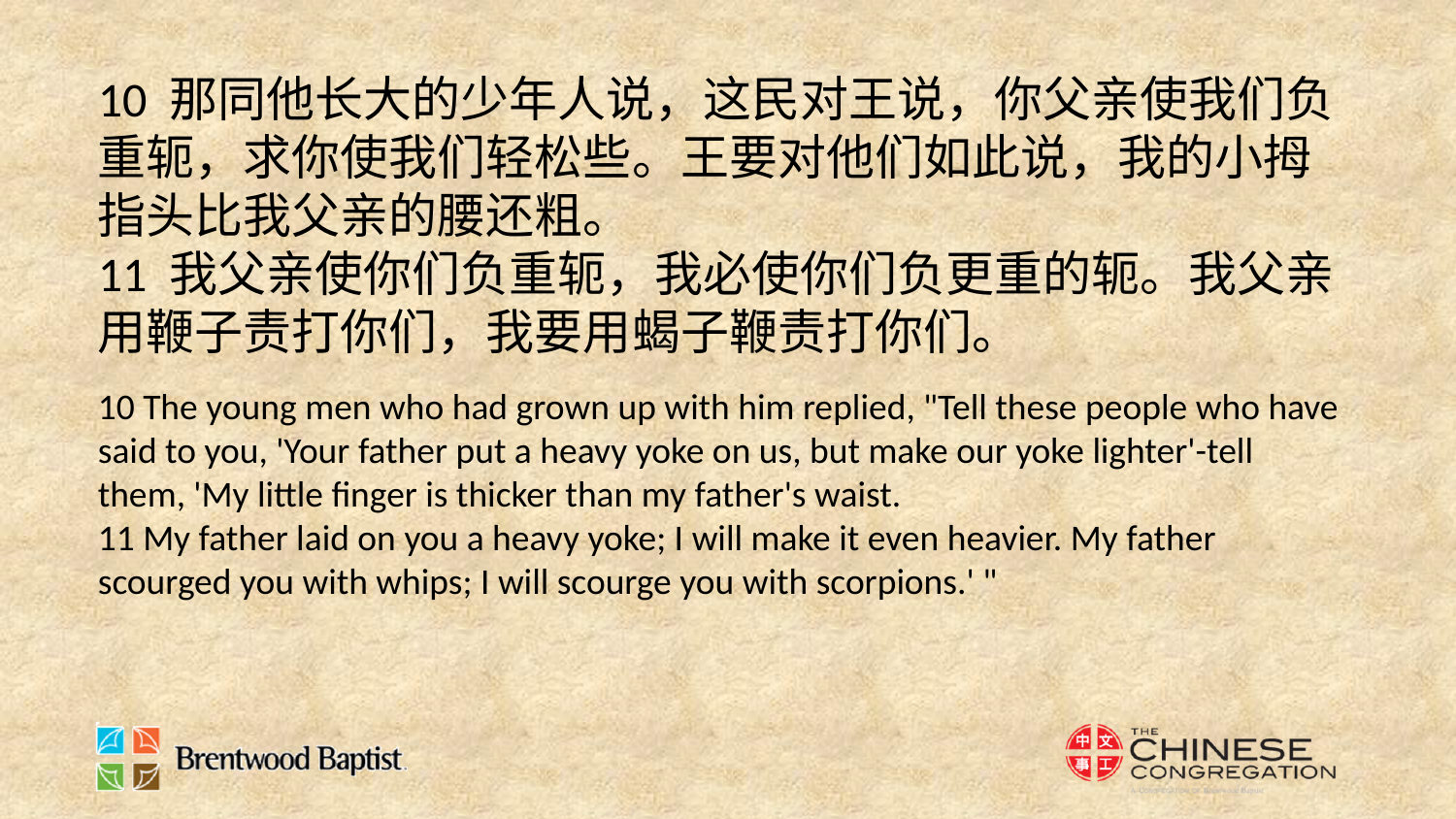

10 那同他长大的少年人说，这民对王说，你父亲使我们负重轭，求你使我们轻松些。王要对他们如此说，我的小拇指头比我父亲的腰还粗。
11 我父亲使你们负重轭，我必使你们负更重的轭。我父亲用鞭子责打你们，我要用蝎子鞭责打你们。

10 The young men who had grown up with him replied, "Tell these people who have said to you, 'Your father put a heavy yoke on us, but make our yoke lighter'-tell them, 'My little finger is thicker than my father's waist.
11 My father laid on you a heavy yoke; I will make it even heavier. My father scourged you with whips; I will scourge you with scorpions.' "